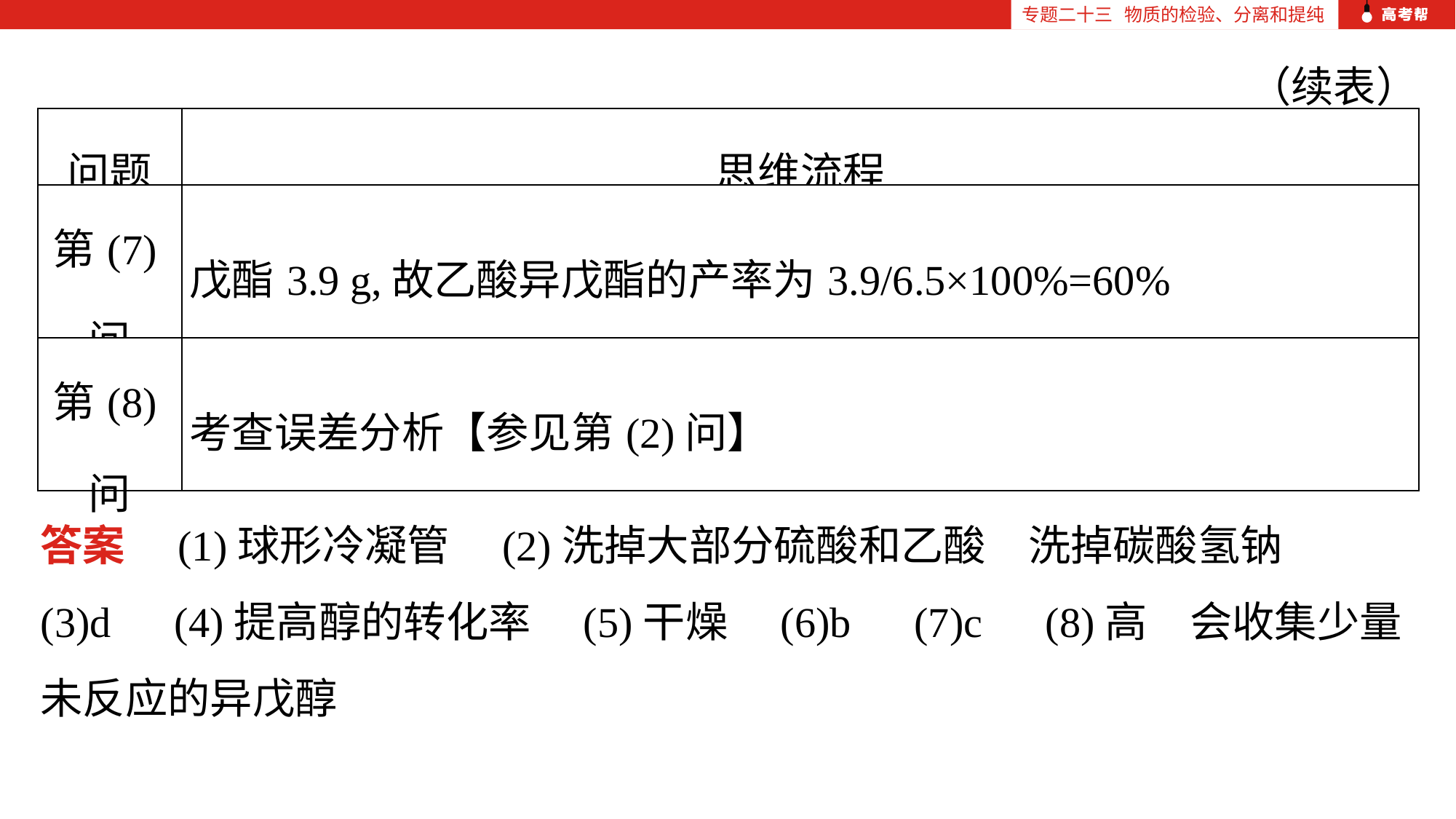

专题二十三   物质的检验、分离和提纯
（续表）

答案　(1)球形冷凝管　(2)洗掉大部分硫酸和乙酸　洗掉碳酸氢钠　(3)d　(4)提高醇的转化率　(5)干燥　(6)b　(7)c　(8)高　会收集少量未反应的异戊醇
| 问题 | 思维流程 |
| --- | --- |
| 第(7)问 | 戊酯3.9 g,故乙酸异戊酯的产率为3.9/6.5×100%=60% |
| 第(8)问 | 考查误差分析【参见第(2)问】 |